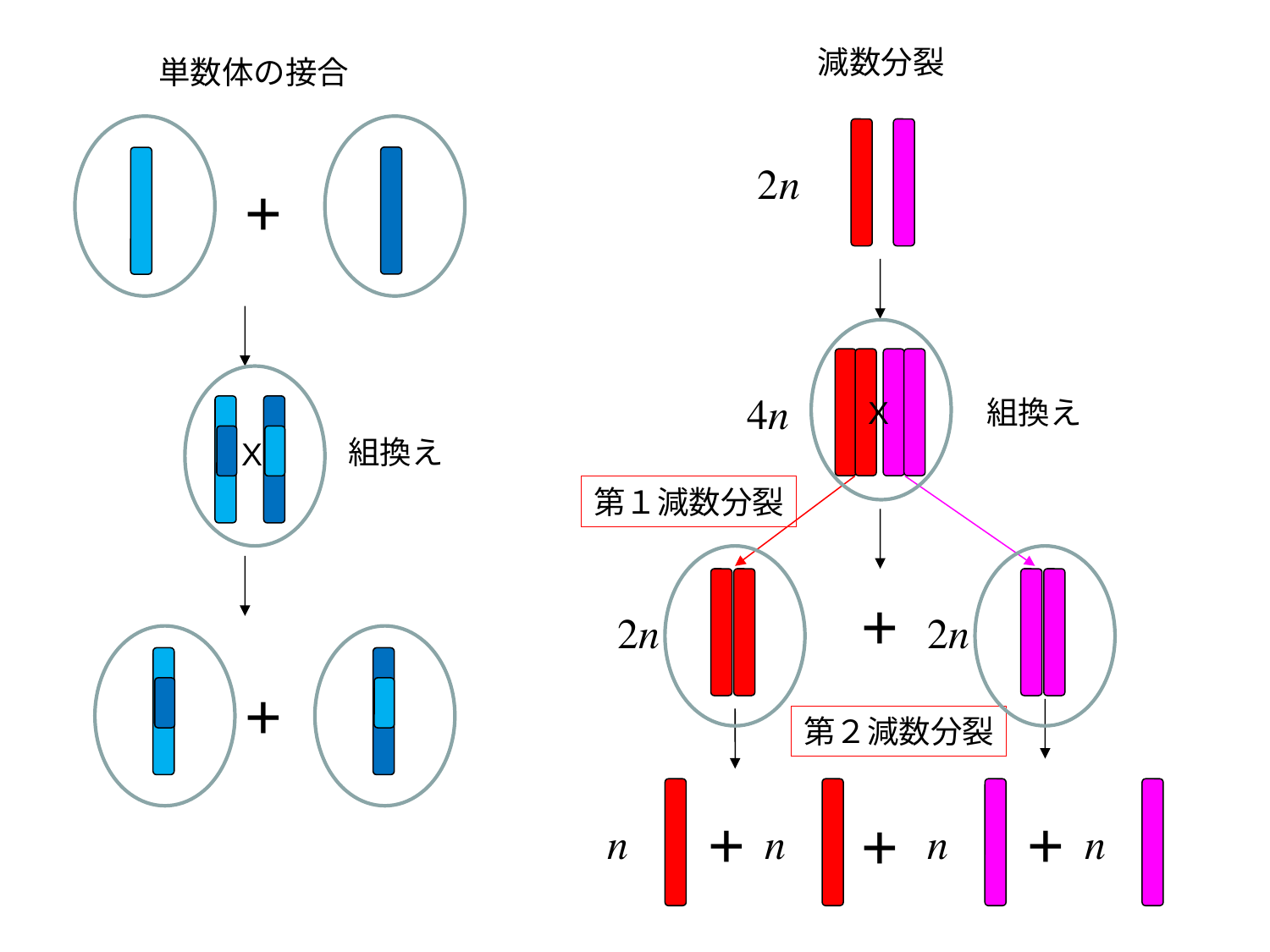

減数分裂
単数体の接合

2n
+

4n
X
組換え

組換え
X
第１減数分裂

2n
+
2n

+

第２減数分裂

n

n
+
+
+
n
n